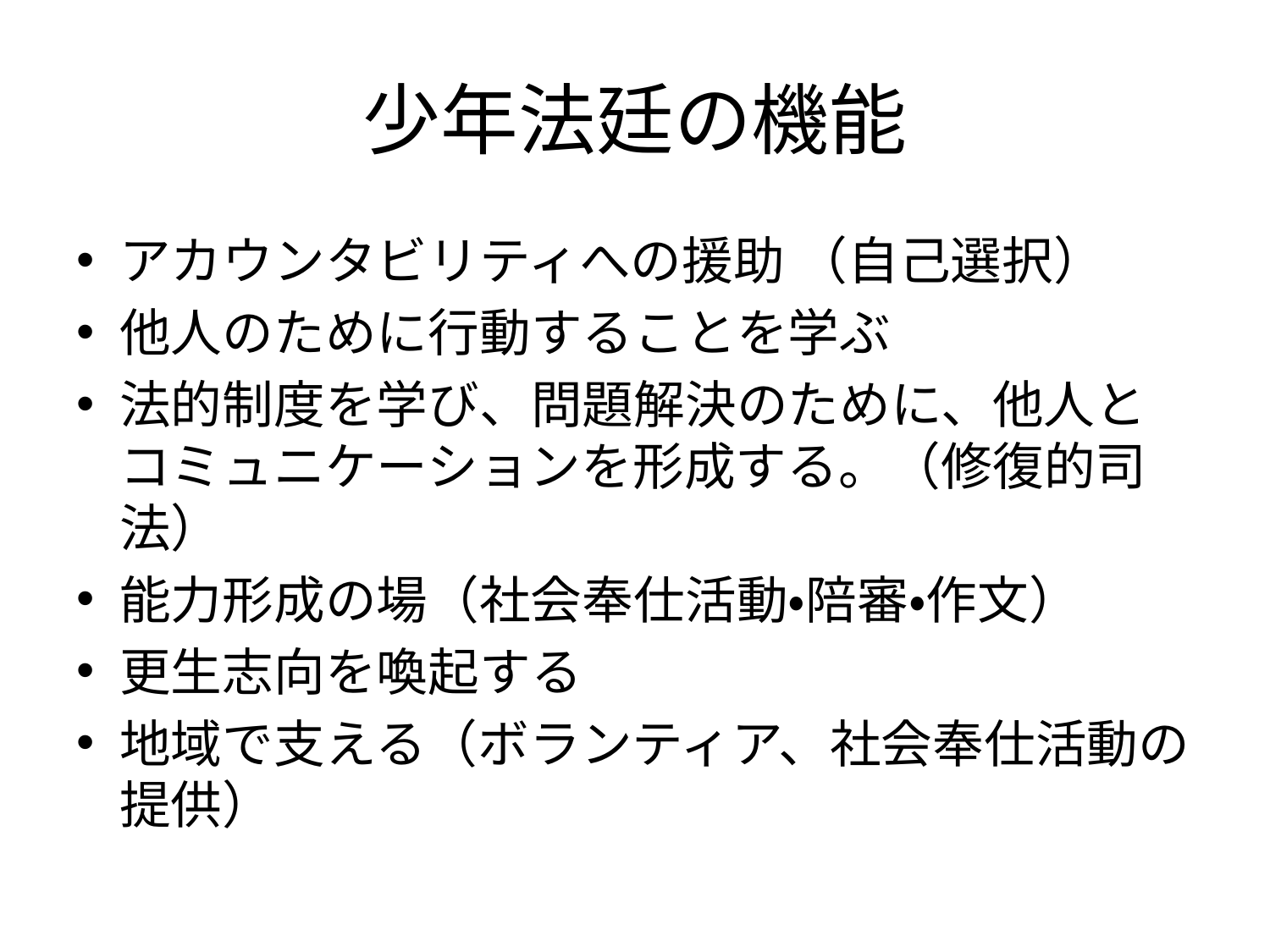

# 少年法廷の機能
アカウンタビリティへの援助 （自己選択）
他人のために行動することを学ぶ
法的制度を学び、問題解決のために、他人とコミュニケーションを形成する。（修復的司法）
能力形成の場（社会奉仕活動・陪審・作文）
更生志向を喚起する
地域で支える（ボランティア、社会奉仕活動の提供）